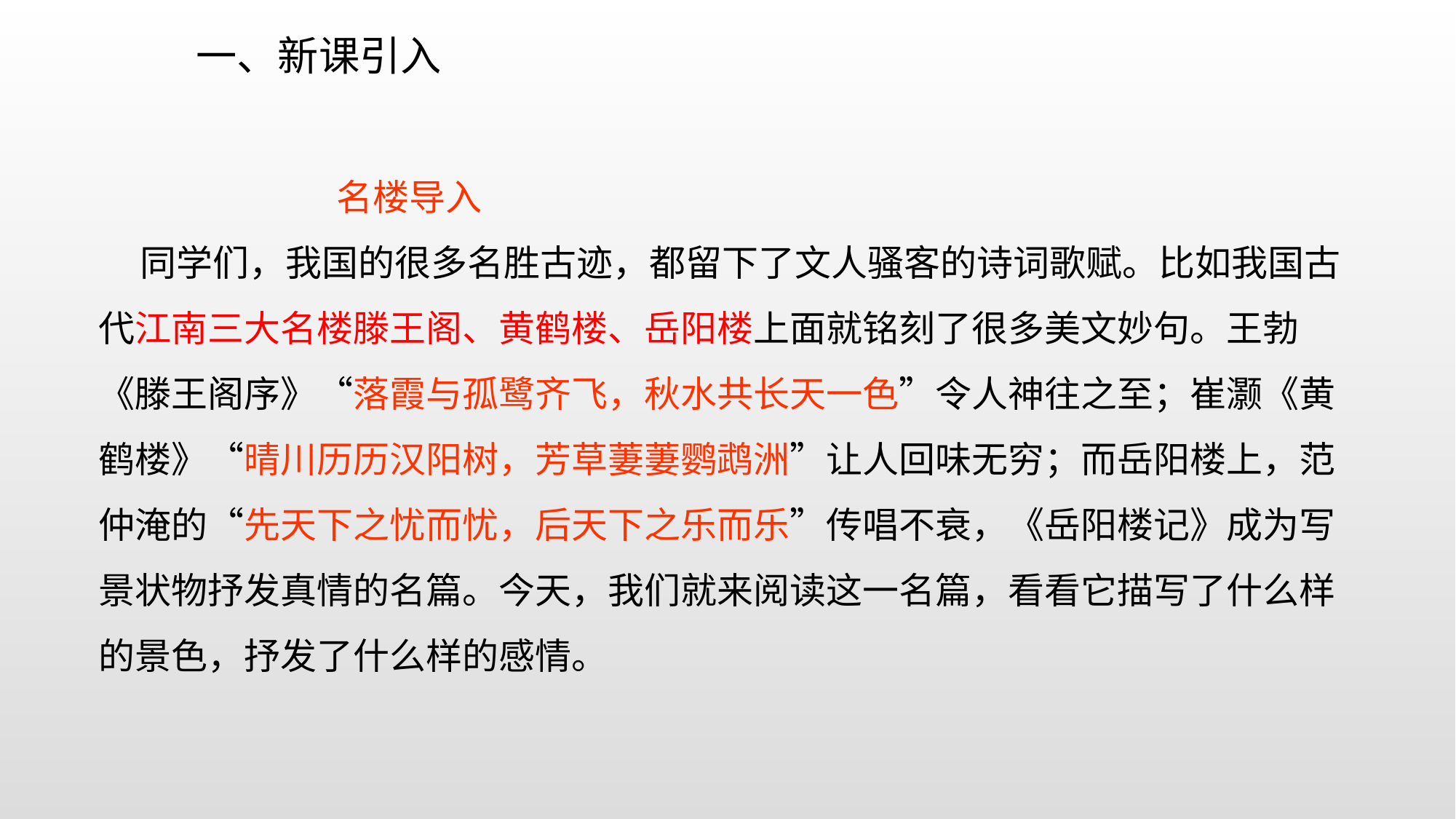

一、新课引入

                            名楼导入
    同学们，我国的很多名胜古迹，都留下了文人骚客的诗词歌赋。比如我国古代江南三大名楼滕王阁、黄鹤楼、岳阳楼上面就铭刻了很多美文妙句。王勃《滕王阁序》“落霞与孤鹭齐飞，秋水共长天一色”令人神往之至；崔灏《黄鹤楼》“晴川历历汉阳树，芳草萋萋鹦鹉洲”让人回味无穷；而岳阳楼上，范仲淹的“先天下之忧而忧，后天下之乐而乐”传唱不衰，《岳阳楼记》成为写景状物抒发真情的名篇。今天，我们就来阅读这一名篇，看看它描写了什么样的景色，抒发了什么样的感情。